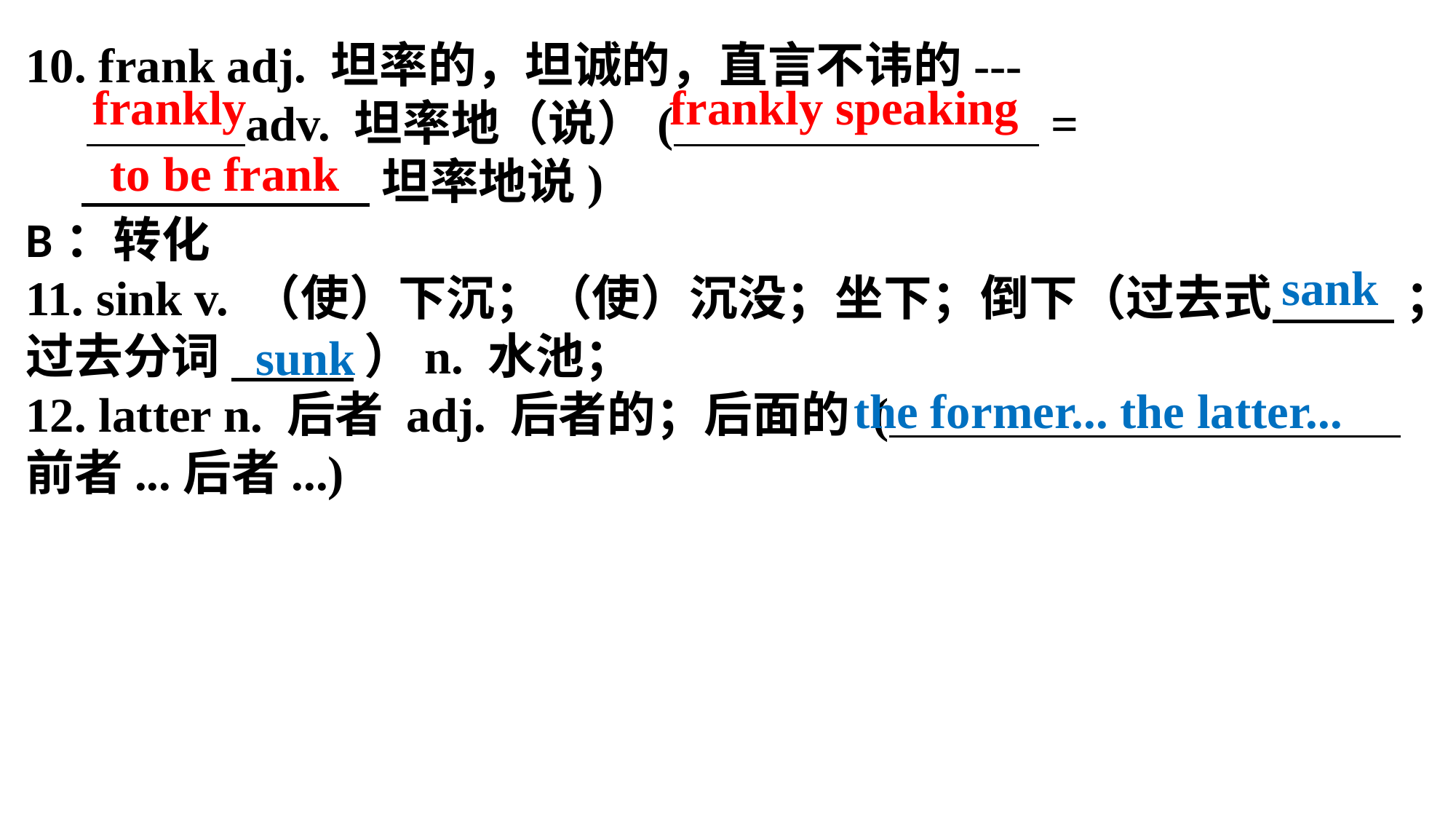

10. frank adj. 坦率的，坦诚的，直言不讳的---
                  adv. 坦率地（说）(                               =
                               坦率地说)
B：转化
11. sink v. （使）下沉；（使）沉没；坐下；倒下（过去式            ；
过去分词             ）n. 水池；
12. latter n. 后者 adj. 后者的；后面的 (
前者...后者...)

frankly speaking
frankly
to be frank
sank
sunk
the former... the latter...